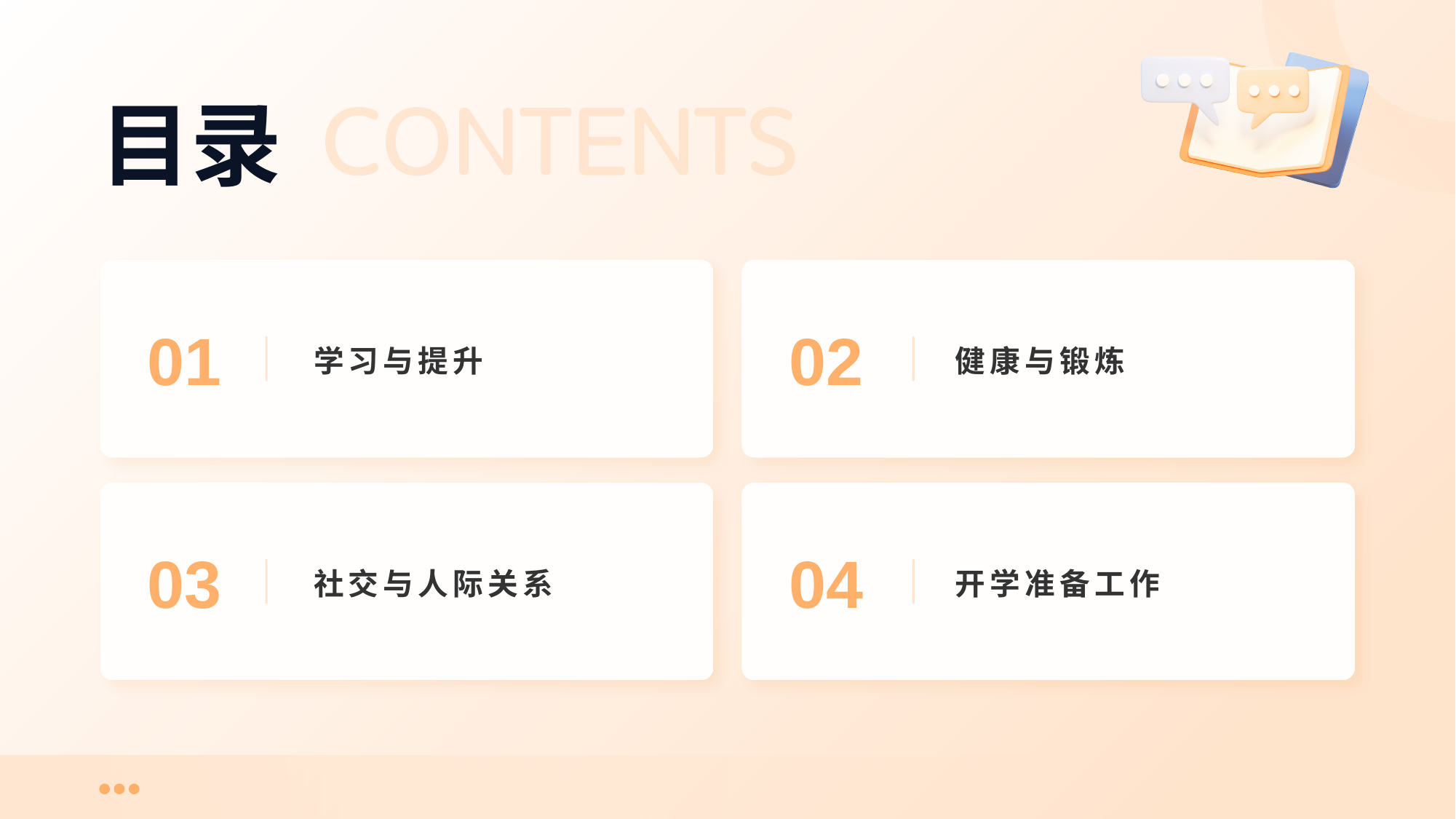

# 目录

01
02
学习与提升
健康与锻炼

03
04
社交与人际关系
开学准备工作